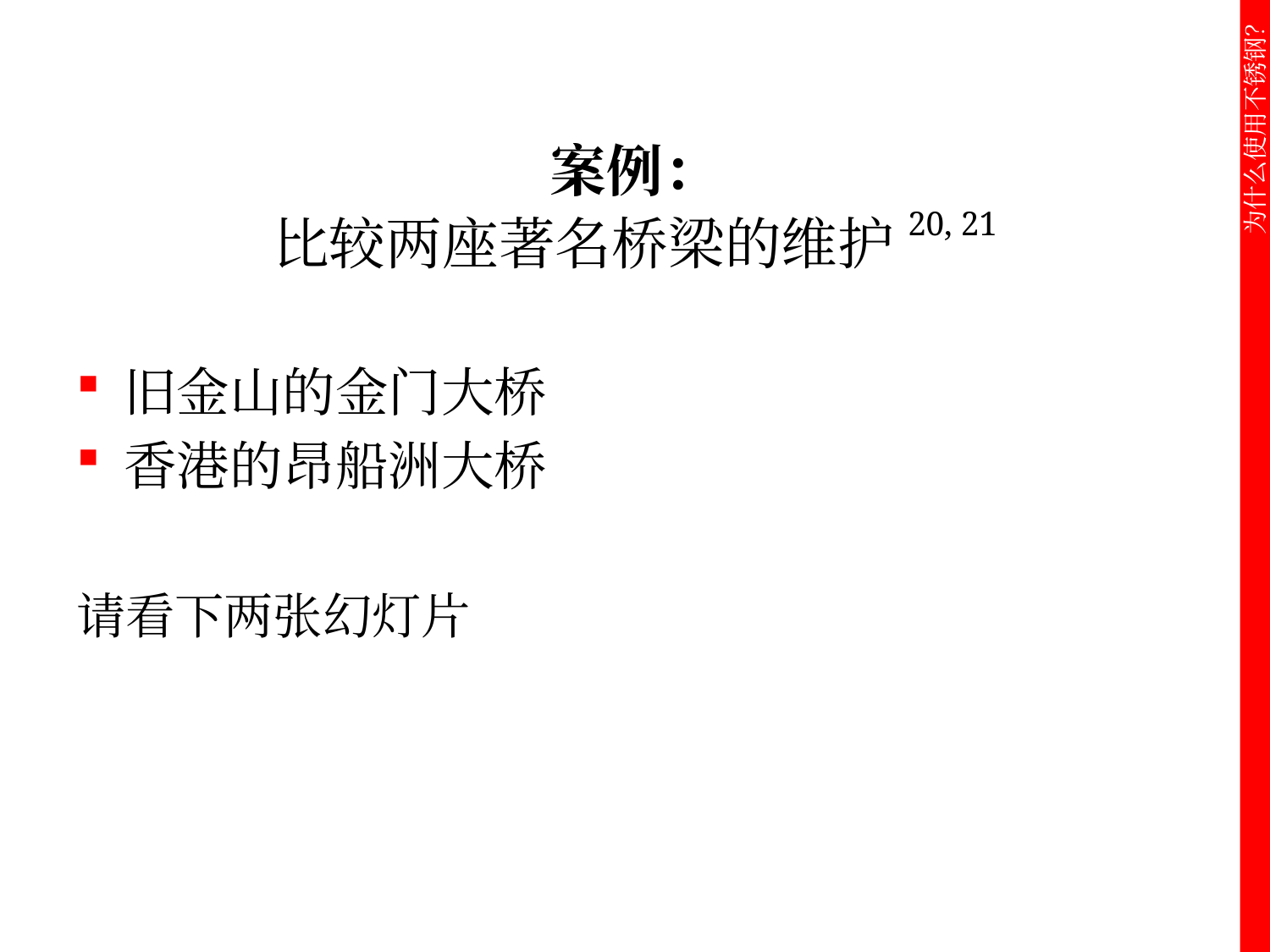

# 案例： 比较两座著名桥梁的维护20, 21

旧金山的金门大桥
香港的昂船洲大桥

请看下两张幻灯片